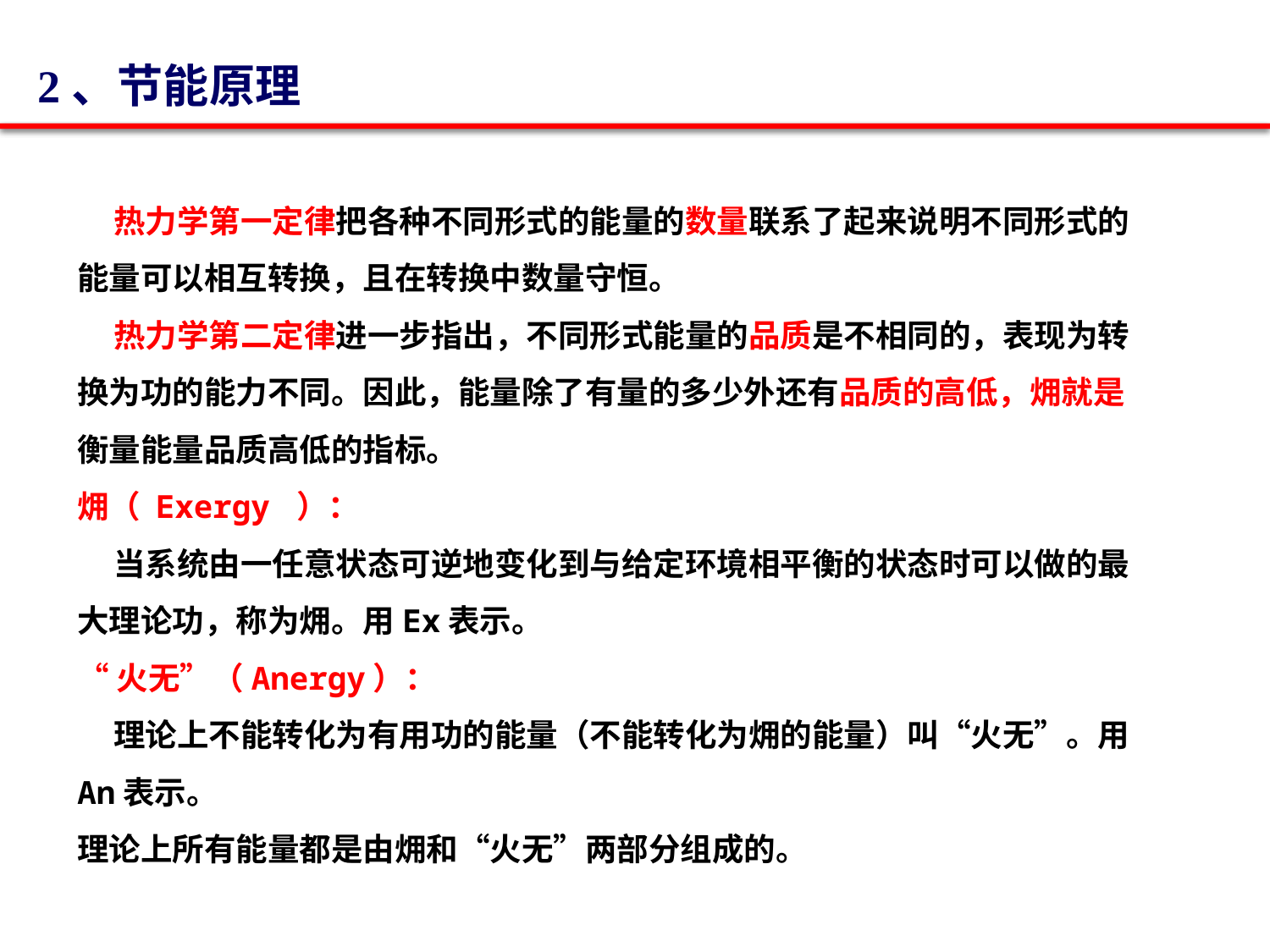

2、节能原理

    热力学第一定律把各种不同形式的能量的数量联系了起来说明不同形式的能量可以相互转换，且在转换中数量守恒。
    热力学第二定律进一步指出，不同形式能量的品质是不相同的，表现为转换为功的能力不同。因此，能量除了有量的多少外还有品质的高低，㶲就是衡量能量品质高低的指标。
㶲（ Exergy ）：
    当系统由一任意状态可逆地变化到与给定环境相平衡的状态时可以做的最大理论功，称为㶲。用Ex表示。
“火无”（Anergy）：
    理论上不能转化为有用功的能量（不能转化为㶲的能量）叫“火无”。用An表示。
理论上所有能量都是由㶲和“火无”两部分组成的。